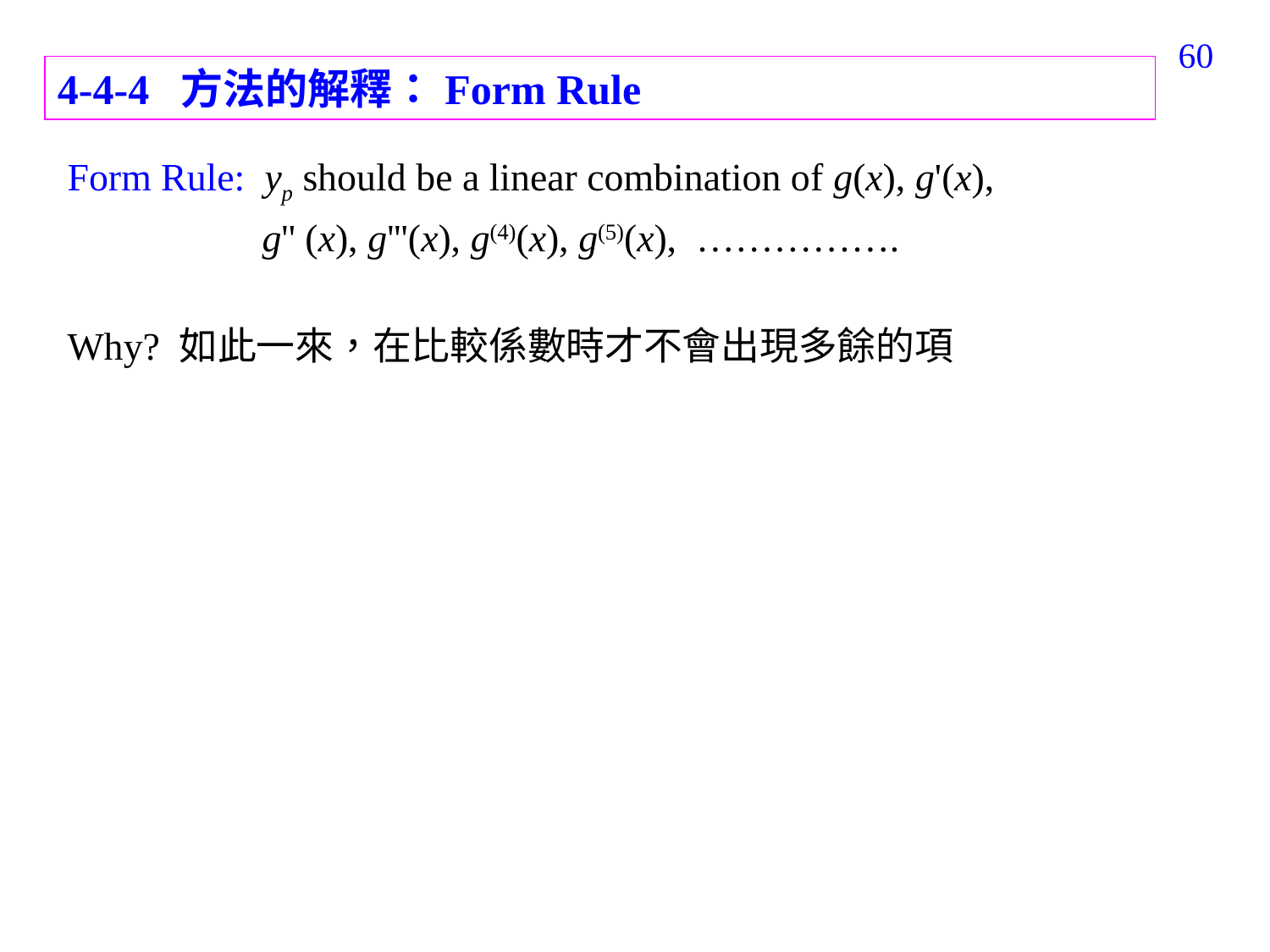

60
4-4-4  方法的解釋：Form Rule
Form Rule:  yp should be a linear combination of g(x), g'(x),
                    g'' (x), g'''(x), g(4)(x), g(5)(x),  …………….

Why? 如此一來，在比較係數時才不會出現多餘的項